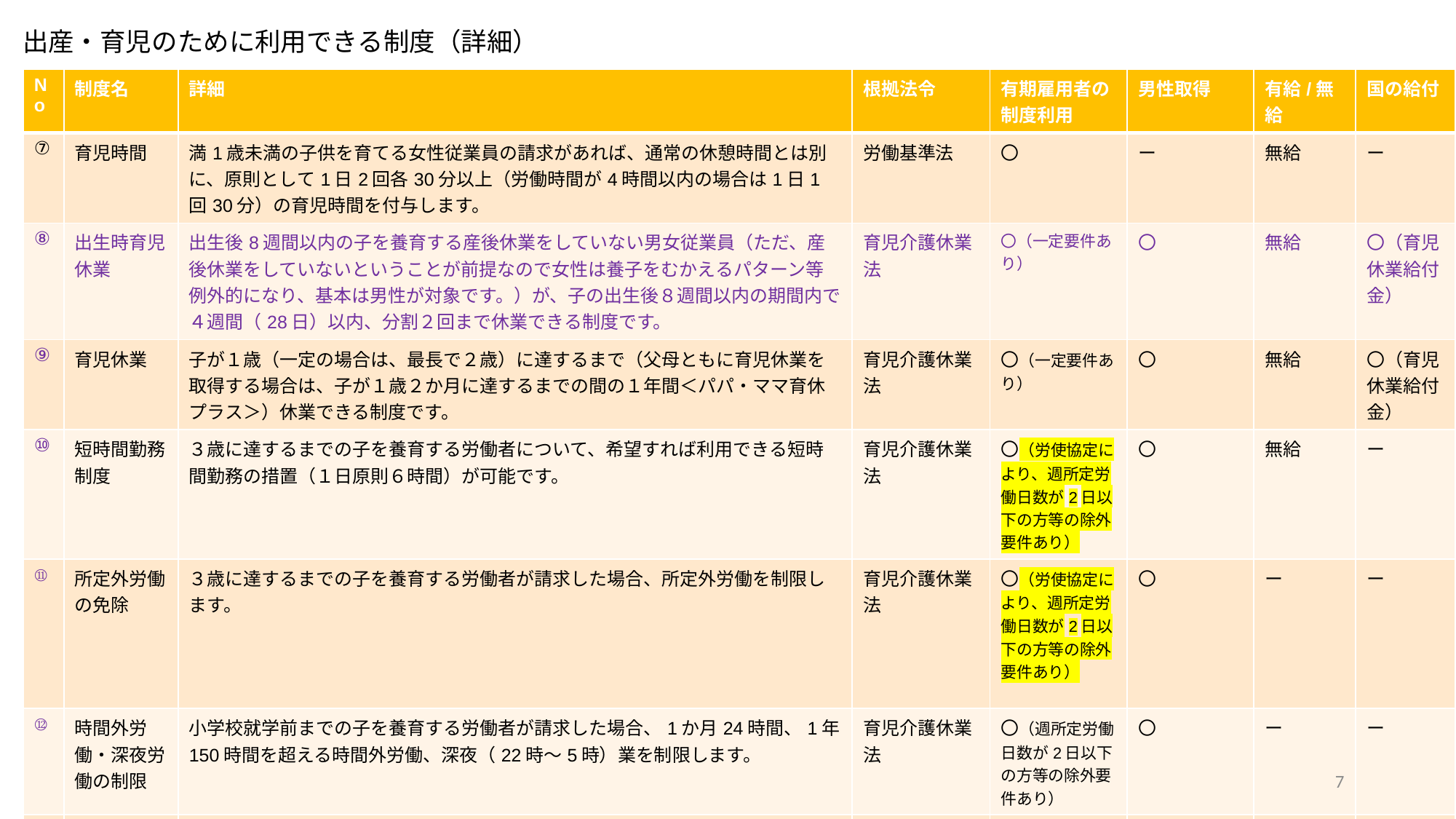

# 出産・育児のために利用できる制度（詳細）
| No | 制度名 | 詳細 | 根拠法令 | 有期雇用者の制度利用 | 男性取得 | 有給/無給 | 国の給付 |
| --- | --- | --- | --- | --- | --- | --- | --- |
| ⑦ | 育児時間 | 満1歳未満の子供を育てる女性従業員の請求があれば、通常の休憩時間とは別に、原則として1日2回各30分以上（労働時間が4時間以内の場合は1日1回30分）の育児時間を付与します。 | 労働基準法 | 〇 | ー | 無給 | ー |
| ⑧ | 出生時育児休業 | 出生後8週間以内の子を養育する産後休業をしていない男女従業員（ただ、産後休業をしていないということが前提なので女性は養子をむかえるパターン等例外的になり、基本は男性が対象です。）が、子の出生後８週間以内の期間内で４週間（28日）以内、分割２回まで休業できる制度です。 | 育児介護休業法 | 〇（一定要件あり） | 〇 | 無給 | 〇（育児休業給付金） |
| ⑨ | 育児休業 | 子が１歳（一定の場合は、最長で２歳）に達するまで（父母ともに育児休業を取得する場合は、子が１歳２か月に達するまでの間の１年間＜パパ・ママ育休プラス＞）休業できる制度です。 | 育児介護休業法 | 〇（一定要件あり） | 〇 | 無給 | 〇（育児休業給付金） |
| ⑩ | 短時間勤務制度 | ３歳に達するまでの子を養育する労働者について、希望すれば利用できる短時間勤務の措置（１日原則６時間）が可能です。 | 育児介護休業法 | 〇（労使協定により、週所定労働日数が2日以下の方等の除外要件あり） | 〇 | 無給 | ー |
| ⑪ | 所定外労働の免除 | ３歳に達するまでの子を養育する労働者が請求した場合、所定外労働を制限します。 | 育児介護休業法 | 〇（労使協定により、週所定労働日数が2日以下の方等の除外要件あり） | 〇 | ー | ー |
| ⑫ | 時間外労働・深夜労働の制限 | 小学校就学前までの子を養育する労働者が請求した場合、1か月24時間、1年150時間を超える時間外労働、深夜（22時～5時）業を制限します。 | 育児介護休業法 | 〇（週所定労働日数が2日以下の方等の除外要件あり） | 〇 | ー | ー |
| ⑬ | 子の看護休暇 | 小学校就学前までの子が１人であれば年５日、２人以上であれば年10日を限度として看護休暇の取得が可能です。時間単位での取得。 | 育児介護休業法 | 〇（労使協定により、週所定労働日数が2日以下の方等の除外要件あり） | 〇 | 無給 | ー |
7